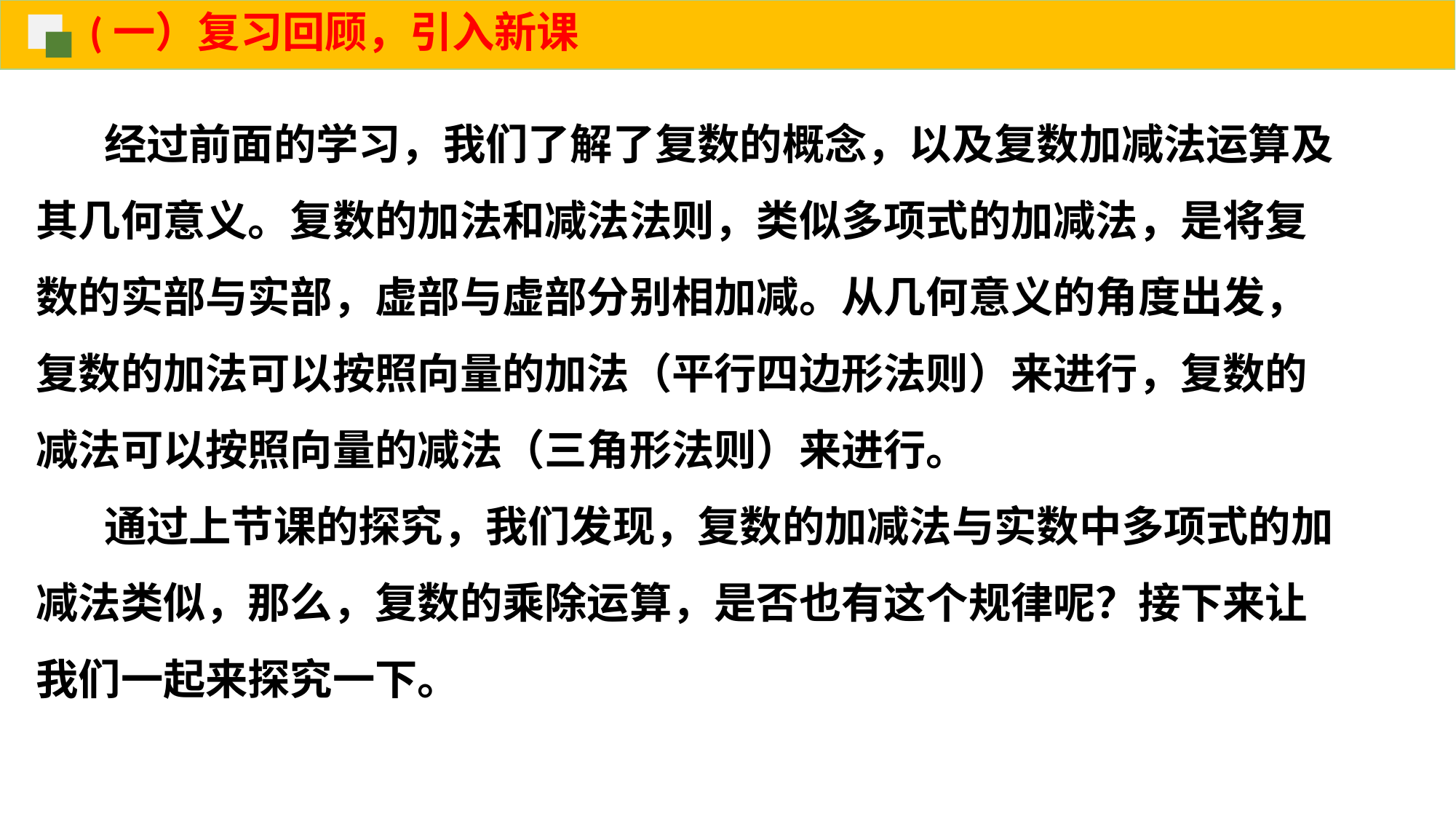

(一）复习回顾，引入新课
      经过前面的学习，我们了解了复数的概念，以及复数加减法运算及其几何意义。复数的加法和减法法则，类似多项式的加减法，是将复数的实部与实部，虚部与虚部分别相加减。从几何意义的角度出发，复数的加法可以按照向量的加法（平行四边形法则）来进行，复数的减法可以按照向量的减法（三角形法则）来进行。
      通过上节课的探究，我们发现，复数的加减法与实数中多项式的加减法类似，那么，复数的乘除运算，是否也有这个规律呢？接下来让我们一起来探究一下。